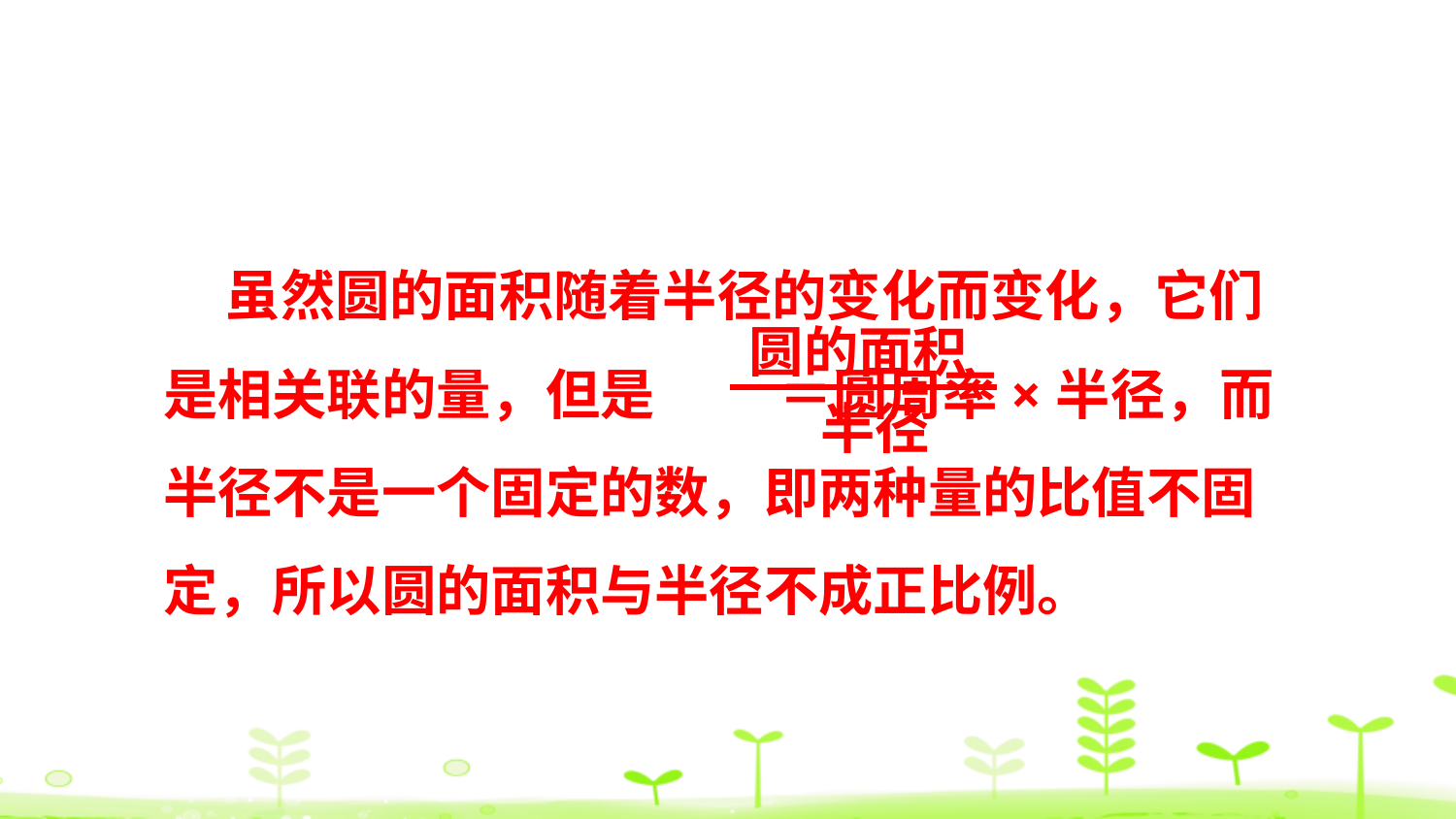

虽然圆的面积随着半径的变化而变化，它们是相关联的量，但是          ＝圆周率×半径，而半径不是一个固定的数，即两种量的比值不固定，所以圆的面积与半径不成正比例。
圆的面积
半径